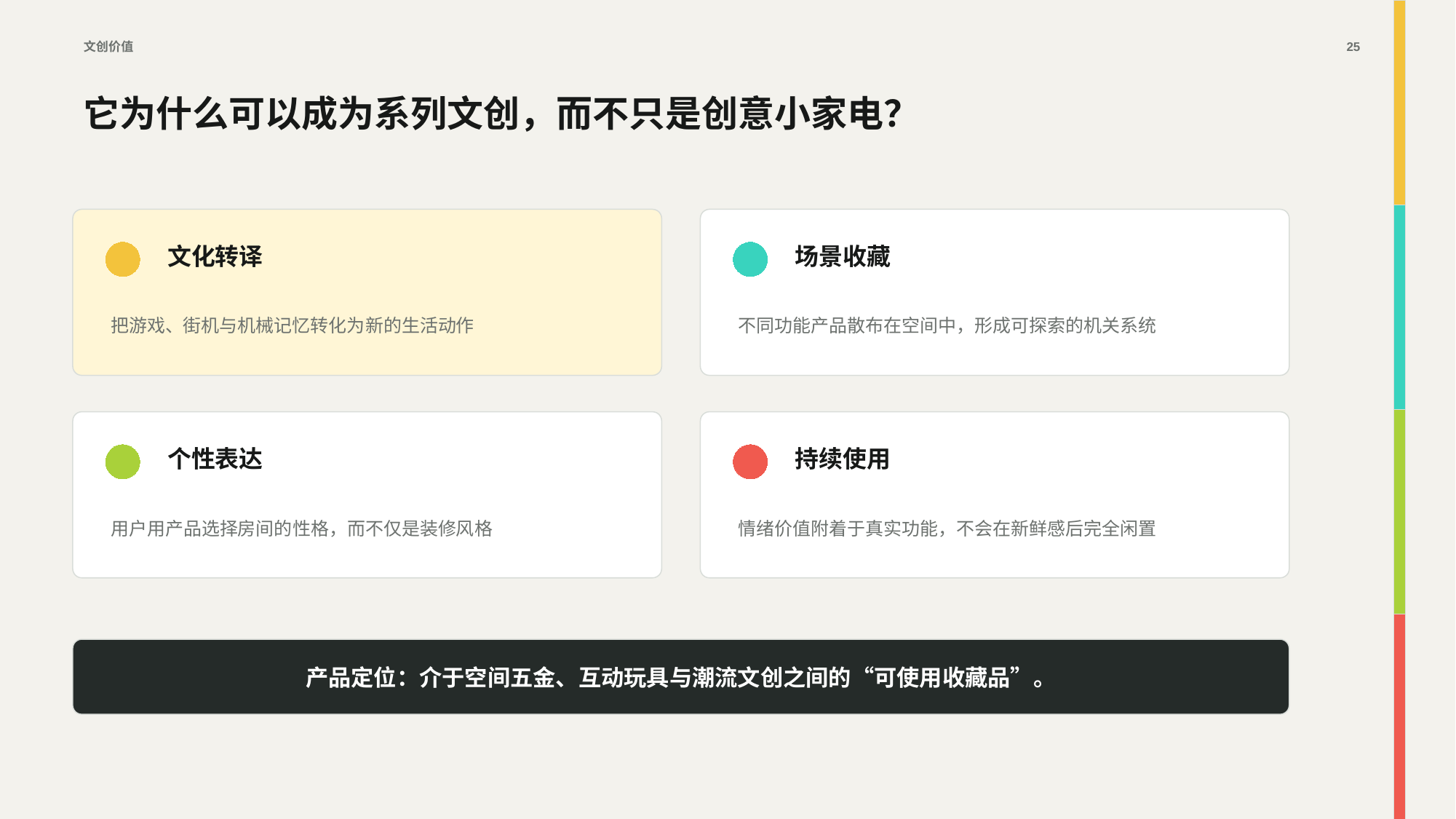

文创价值
25
它为什么可以成为系列文创，而不只是创意小家电？

文化转译
场景收藏

把游戏、街机与机械记忆转化为新的生活动作
不同功能产品散布在空间中，形成可探索的机关系统

个性表达
持续使用

用户用产品选择房间的性格，而不仅是装修风格
情绪价值附着于真实功能，不会在新鲜感后完全闲置

产品定位：介于空间五金、互动玩具与潮流文创之间的“可使用收藏品”。